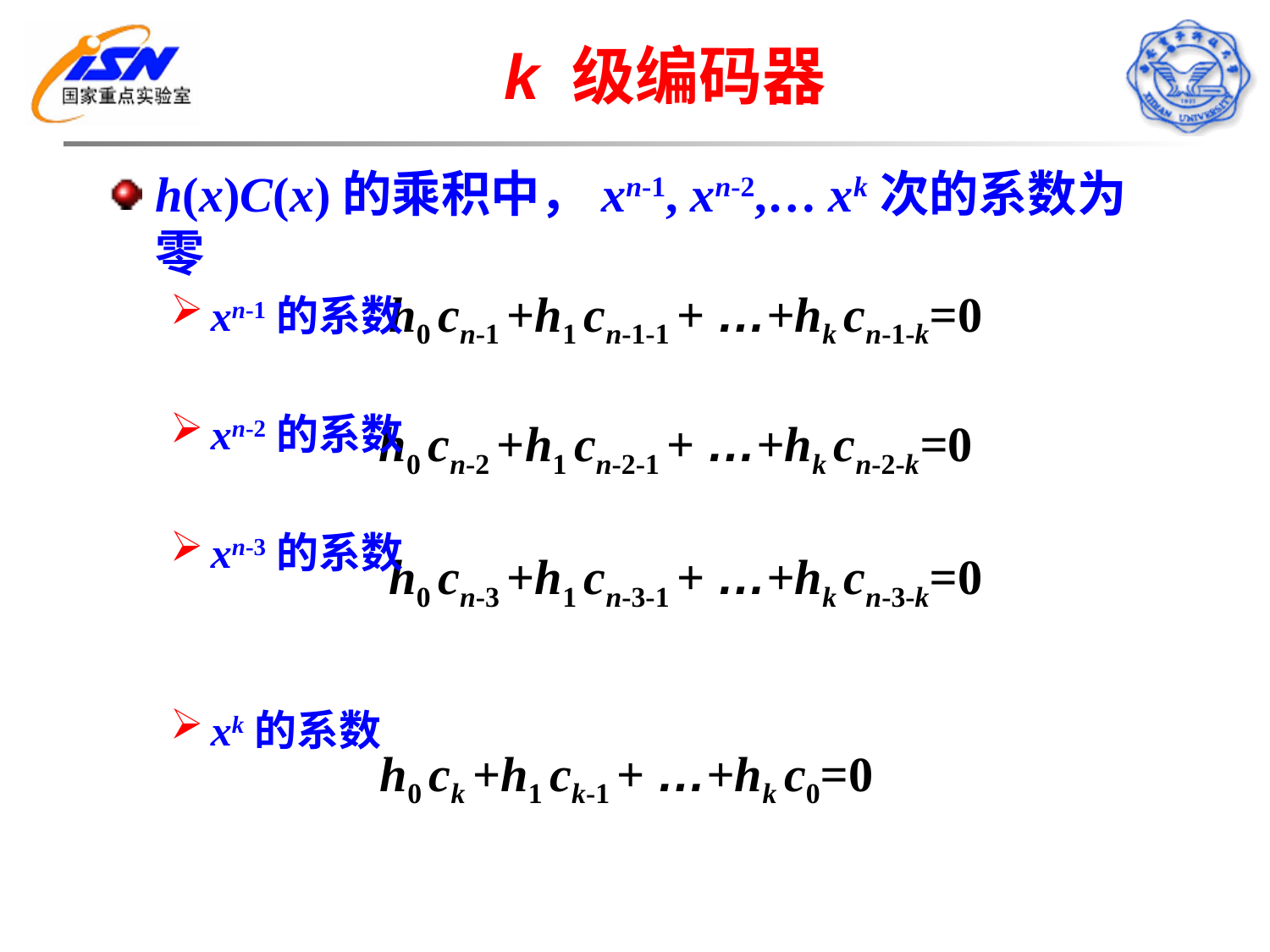

# k 级编码器
h(x)C(x)的乘积中，xn-1, xn-2,… xk次的系数为零
xn-1的系数

xn-2的系数

xn-3的系数

xk的系数
h0 cn-1 +h1 cn-1-1 + …+hk cn-1-k=0
h0 cn-2 +h1 cn-2-1 + …+hk cn-2-k=0
h0 cn-3 +h1 cn-3-1 + …+hk cn-3-k=0
h0 ck +h1 ck-1 + …+hk c0=0